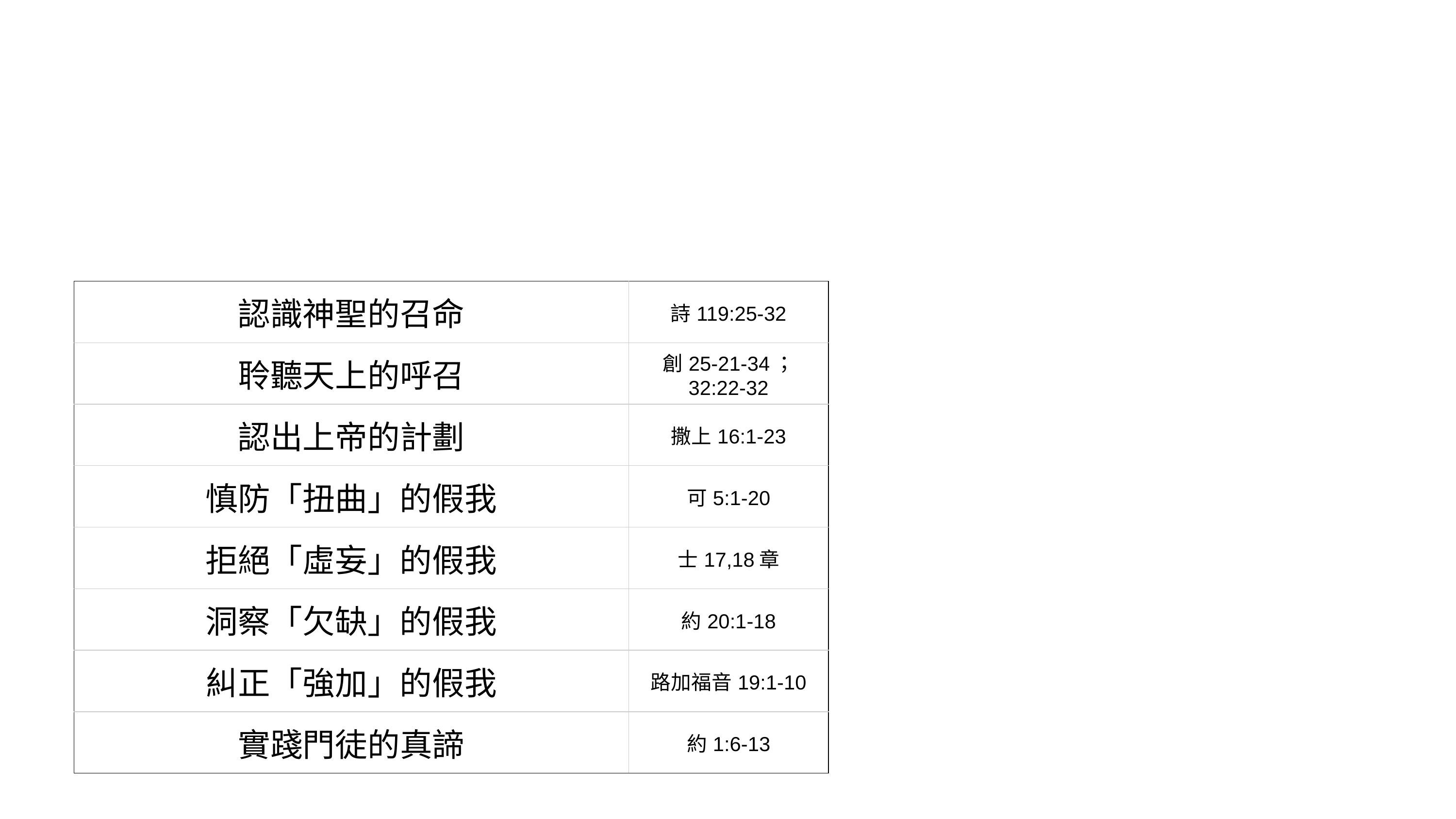

| 認識神聖的召命 | 詩119:25-32 |
| --- | --- |
| 聆聽天上的呼召 | 創25-21-34； 32:22-32 |
| 認出上帝的計劃 | 撒上16:1-23 |
| 慎防「扭曲」的假我 | 可5:1-20 |
| 拒絕「虛妄」的假我 | 士17,18章 |
| 洞察「欠缺」的假我 | 約20:1-18 |
| 糾正「強加」的假我 | 路加福音19:1-10 |
| 實踐門徒的真諦 | 約1:6-13 |